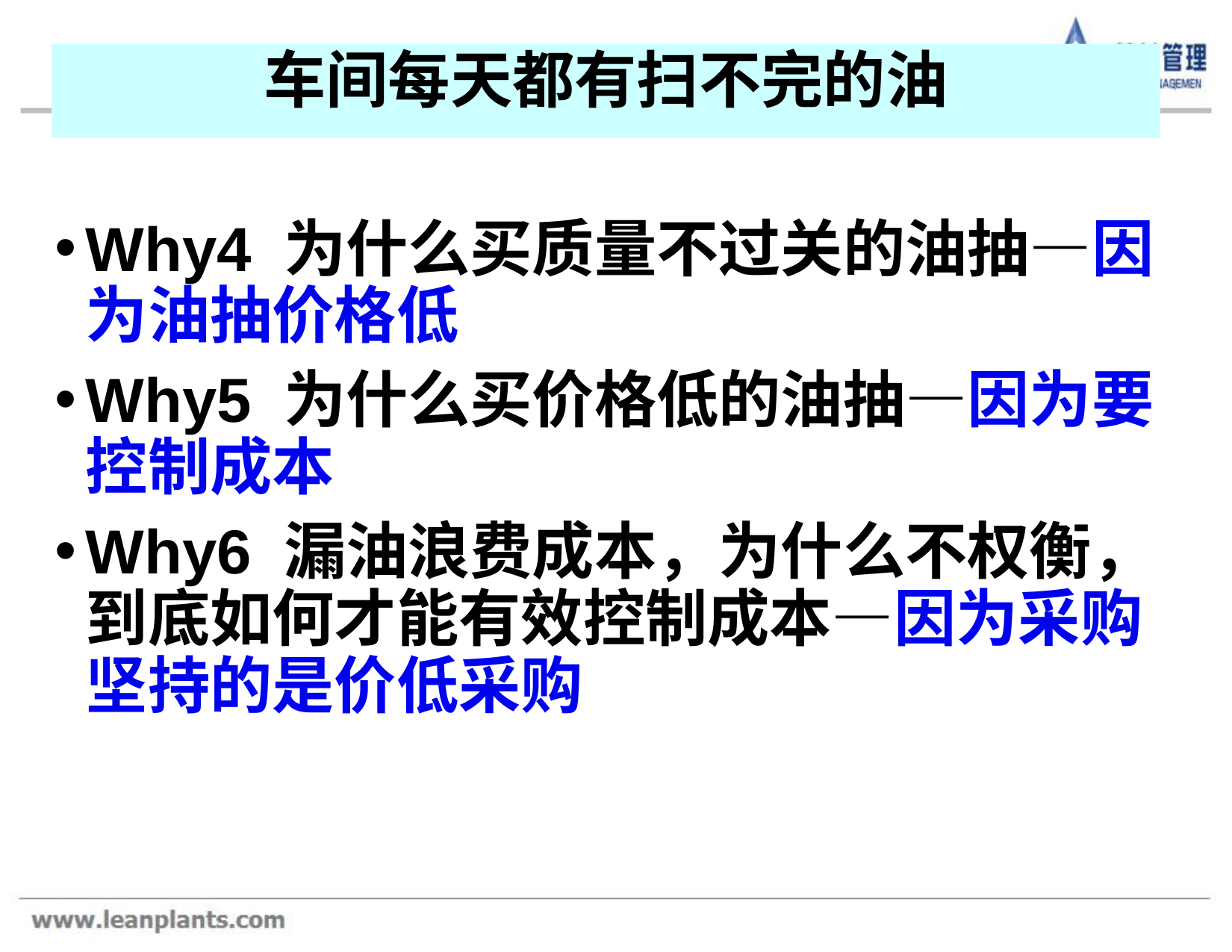

车间每天都有扫不完的油
Why4 为什么买质量不过关的油抽—因为油抽价格低
Why5 为什么买价格低的油抽—因为要控制成本
Why6 漏油浪费成本，为什么不权衡，到底如何才能有效控制成本—因为采购坚持的是价低采购